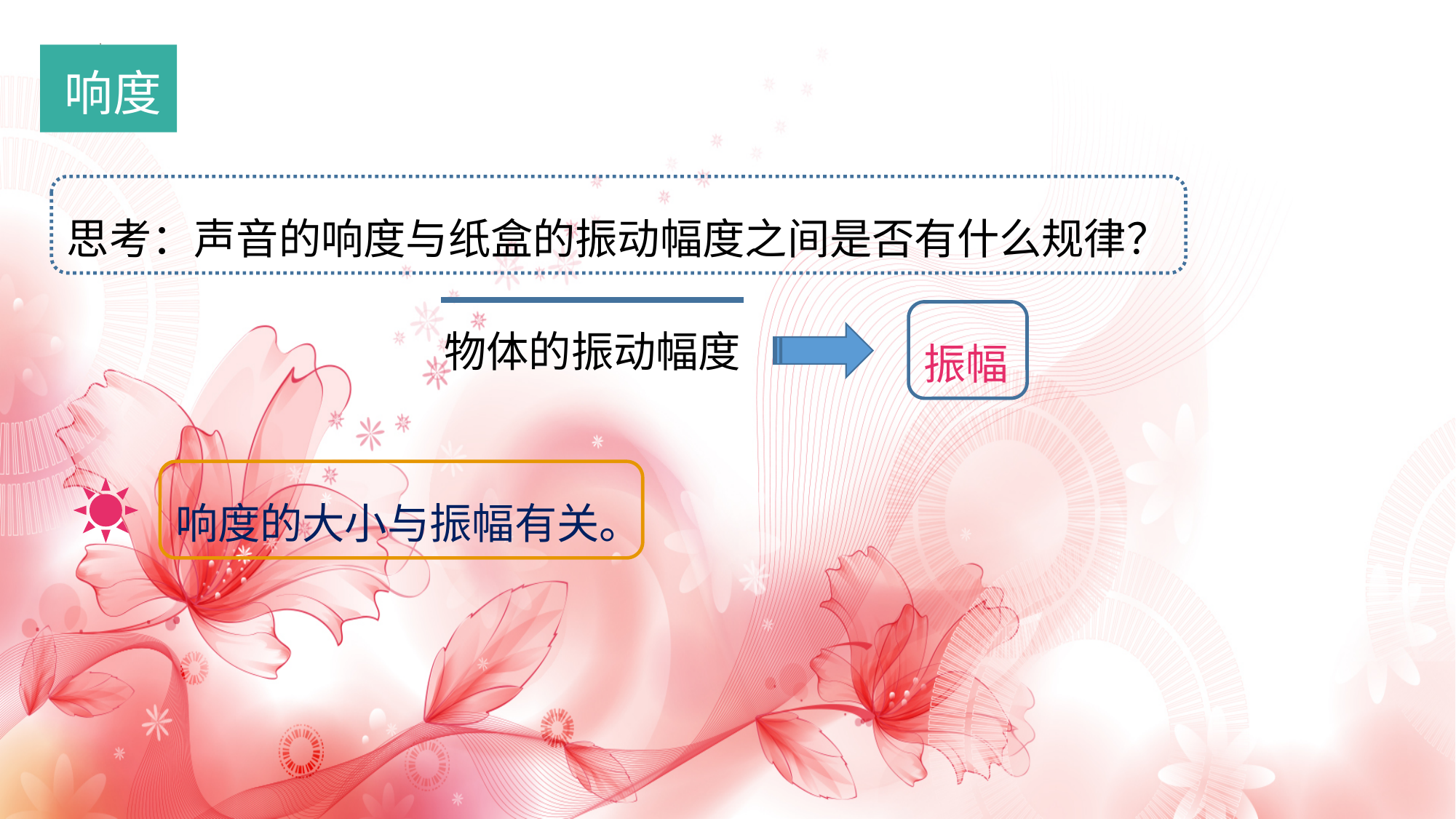

响度
思考：声音的响度与纸盒的振动幅度之间是否有什么规律？
振幅
物体的振动幅度

响度的大小与振幅有关。